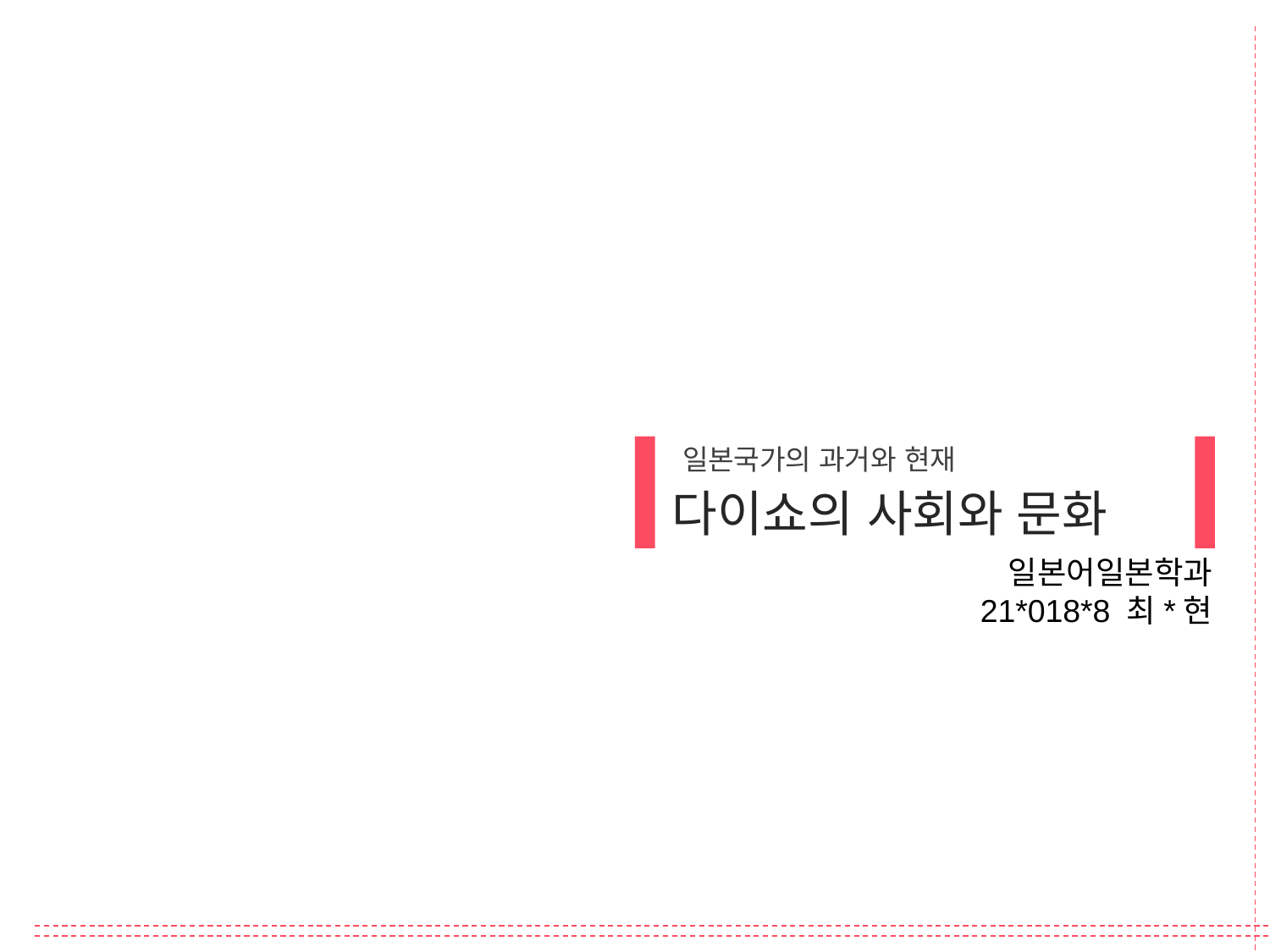

일본국가의 과거와 현재

다이쇼의 사회와 문화
일본어일본학과
21*018*8 최*현